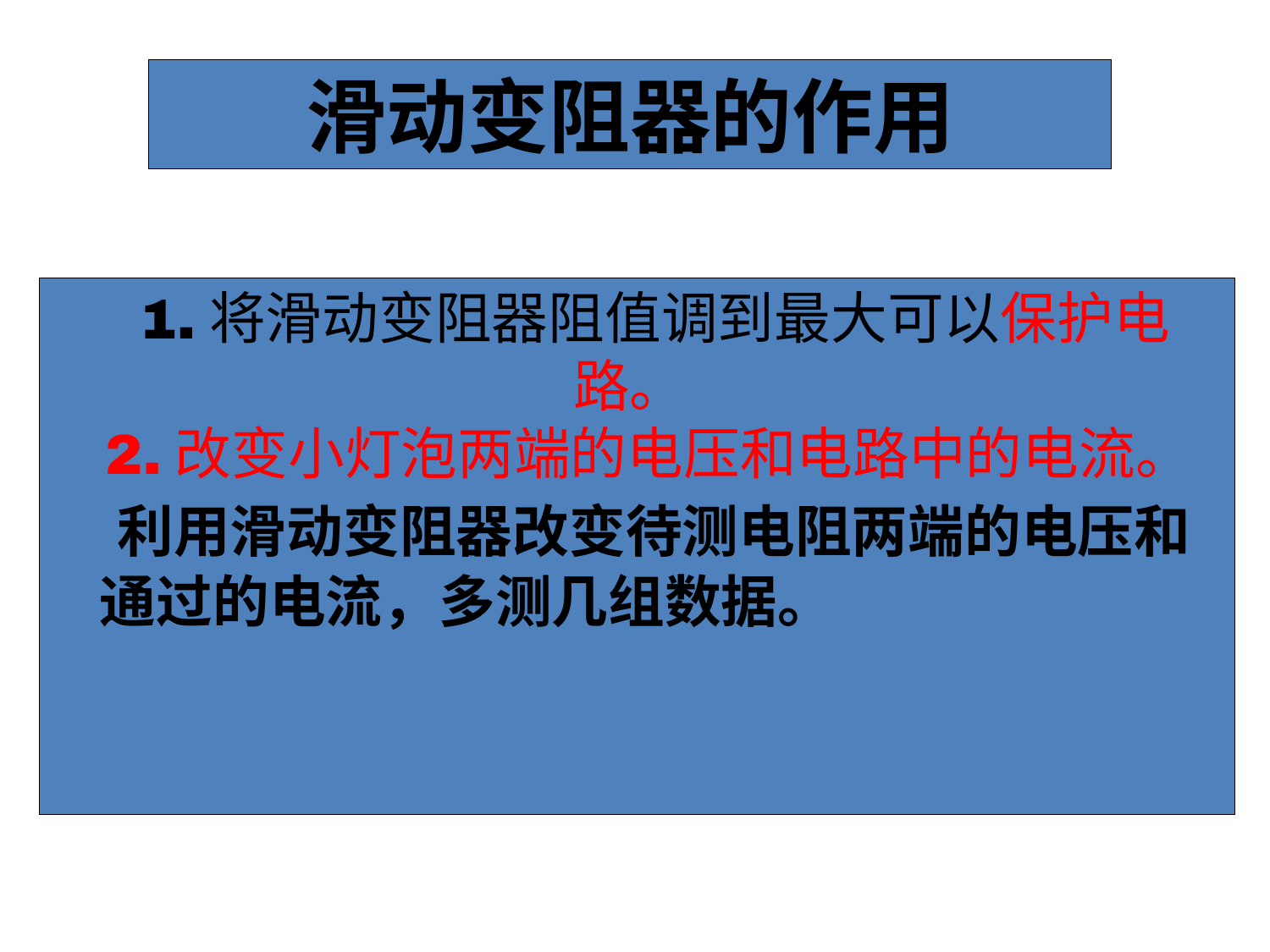

滑动变阻器的作用
   1.将滑动变阻器阻值调到最大可以保护电路。
  2.改变小灯泡两端的电压和电路中的电流。

   利用滑动变阻器改变待测电阻两端的电压和通过的电流，多测几组数据。